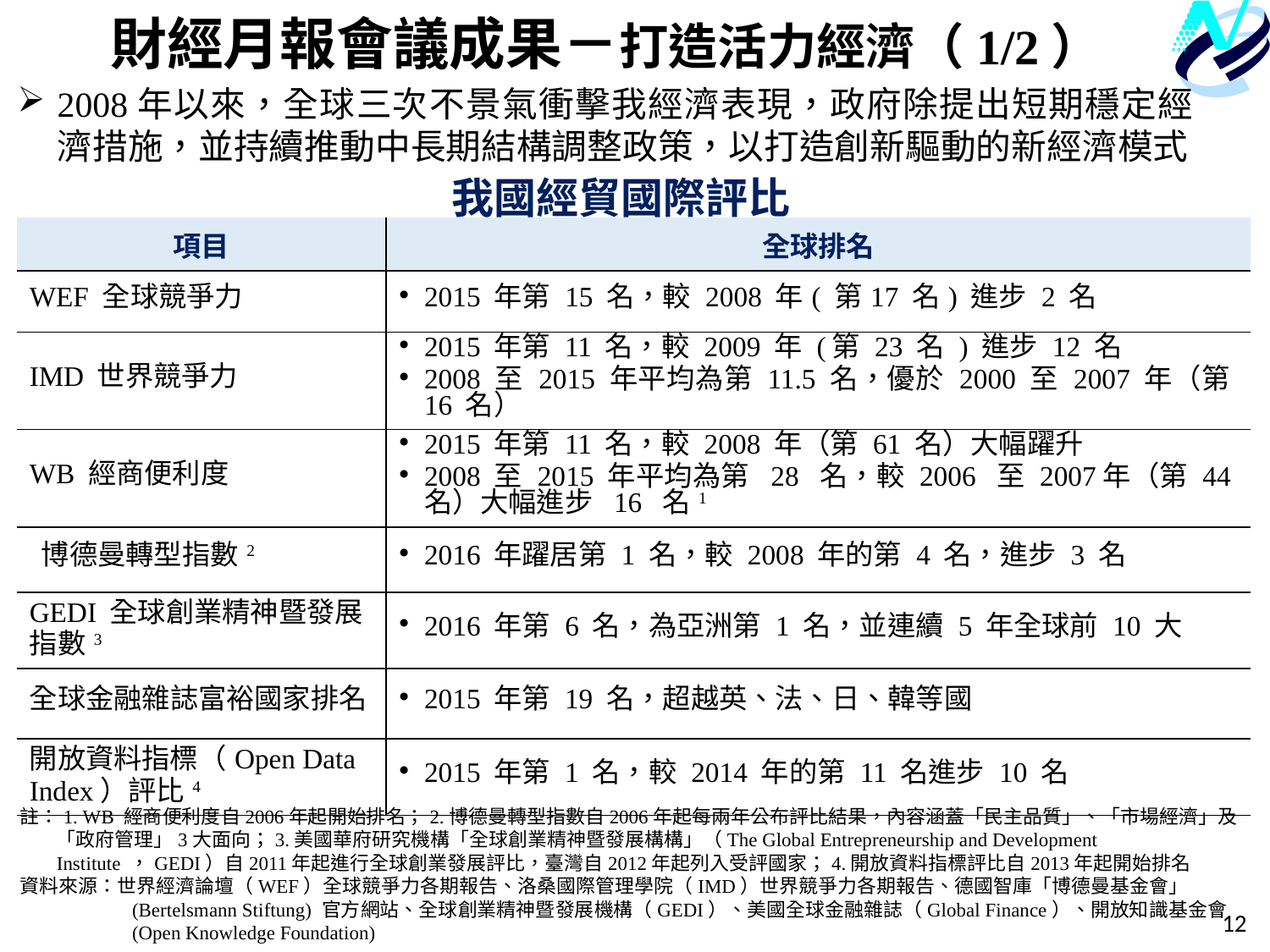

財經月報會議成果－打造活力經濟（1/2）
2008年以來，全球三次不景氣衝擊我經濟表現，政府除提出短期穩定經濟措施，並持續推動中長期結構調整政策，以打造創新驅動的新經濟模式
我國經貿國際評比
| 項目 | 全球排名 |
| --- | --- |
| WEF 全球競爭力 | 2015 年第 15 名，較 2008 年( 第17 名) 進步 2 名 |
| IMD 世界競爭力 | 2015 年第 11 名，較 2009 年 (第 23 名 ) 進步 12 名 2008 至 2015 年平均為第 11.5 名，優於 2000 至 2007 年（第16 名） |
| WB 經商便利度 | 2015 年第 11 名，較 2008 年（第 61 名）大幅躍升 2008 至 2015 年平均為第 28 名，較 2006 至 2007年（第 44 名）大幅進步 16 名1 |
| 博德曼轉型指數2 | 2016 年躍居第 1 名，較 2008 年的第 4 名，進步 3 名 |
| GEDI 全球創業精神暨發展指數3 | 2016 年第 6 名，為亞洲第 1 名，並連續 5 年全球前 10 大 |
| 全球金融雜誌富裕國家排名 | 2015 年第 19 名，超越英、法、日、韓等國 |
| 開放資料指標（Open Data Index）評比4 | 2015 年第 1 名，較 2014 年的第 11 名進步 10 名 |
註：1. WB 經商便利度自2006年起開始排名；2.博德曼轉型指數自2006年起每兩年公布評比結果，內容涵蓋「民主品質」、「市場經濟」及「政府管理」3大面向；3.美國華府研究機構「全球創業精神暨發展構構」（The Global Entrepreneurship and Development Institute ，GEDI）自2011年起進行全球創業發展評比，臺灣自2012年起列入受評國家；4.開放資料指標評比自2013年起開始排名
資料來源：世界經濟論壇（WEF）全球競爭力各期報告、洛桑國際管理學院（IMD）世界競爭力各期報告、德國智庫「博德曼基金會」(Bertelsmann Stiftung) 官方網站、全球創業精神暨發展機構（GEDI）、美國全球金融雜誌（Global Finance）、開放知識基金會(Open Knowledge Foundation)